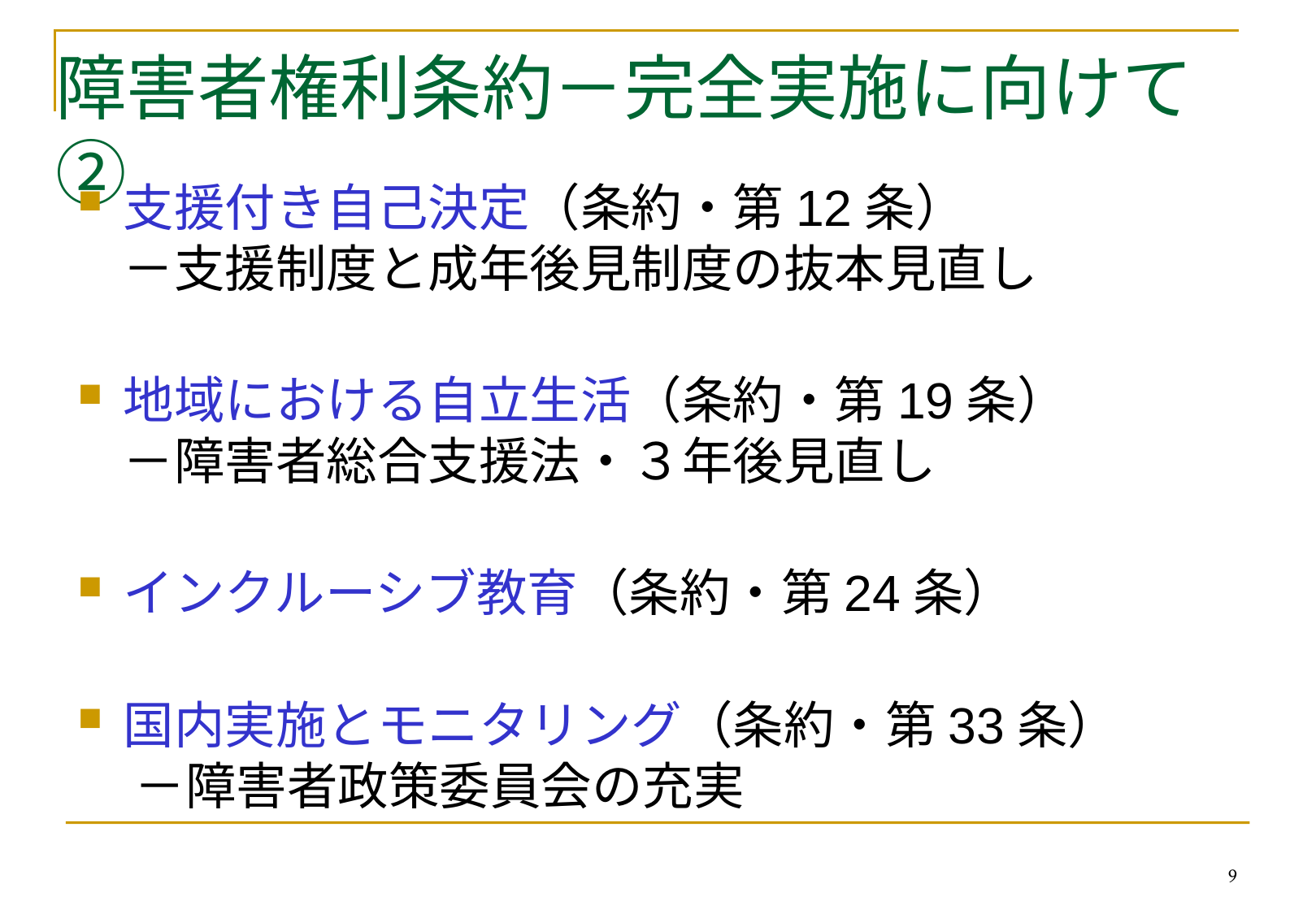

# 障害者権利条約－完全実施に向けて②
支援付き自己決定（条約・第12条）
－支援制度と成年後見制度の抜本見直し
地域における自立生活（条約・第19条）
－障害者総合支援法・３年後見直し
インクルーシブ教育（条約・第24条）
国内実施とモニタリング（条約・第33条）
 －障害者政策委員会の充実

9